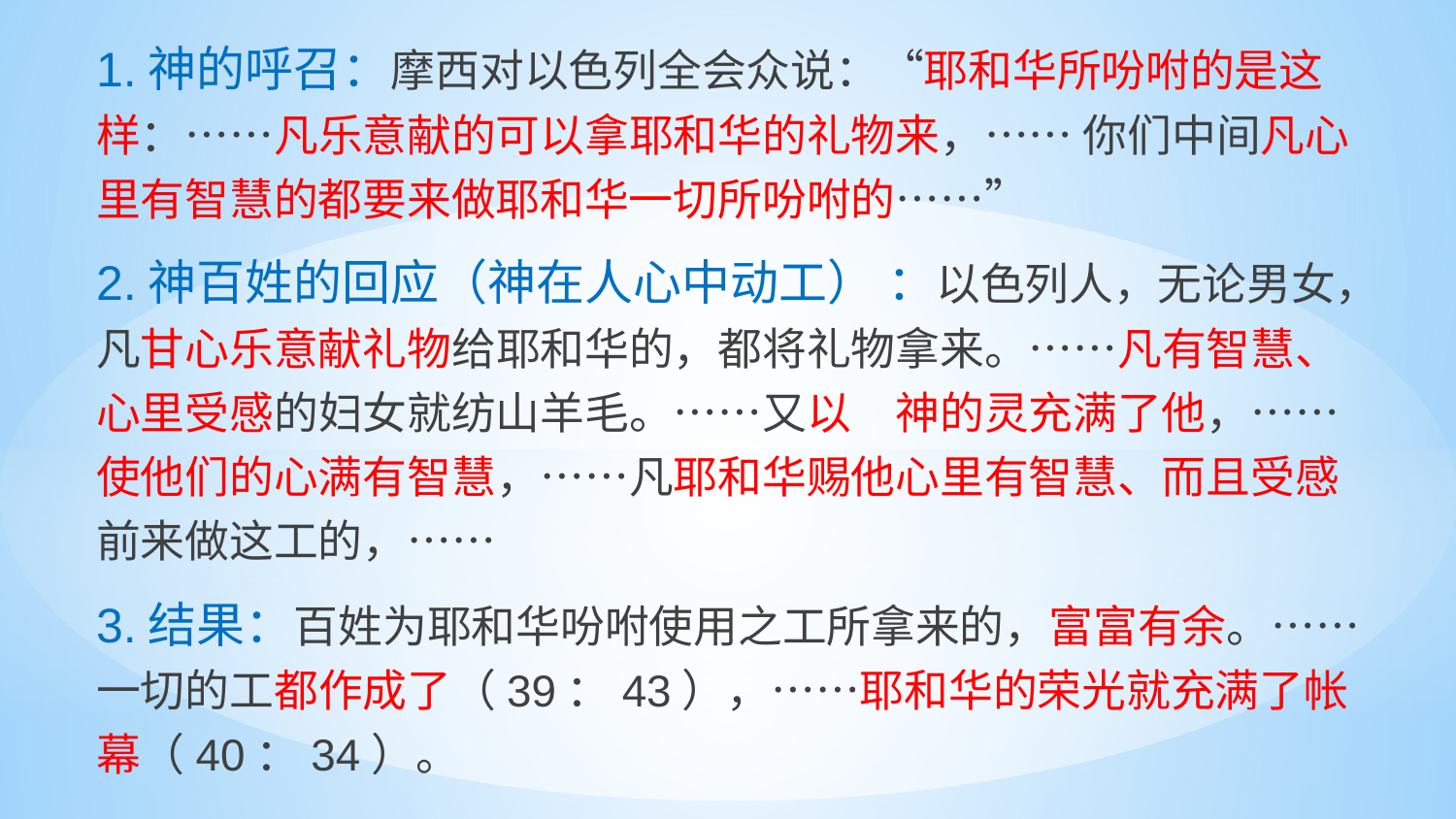

1.神的呼召：摩西对以色列全会众说：“耶和华所吩咐的是这样：……凡乐意献的可以拿耶和华的礼物来，…… 你们中间凡心里有智慧的都要来做耶和华一切所吩咐的……”
2.神百姓的回应（神在人心中动工） ：以色列人，无论男女，凡甘心乐意献礼物给耶和华的，都将礼物拿来。……凡有智慧、心里受感的妇女就纺山羊毛。……又以　神的灵充满了他，……使他们的心满有智慧，……凡耶和华赐他心里有智慧、而且受感前来做这工的，……
3.结果：百姓为耶和华吩咐使用之工所拿来的，富富有余。……一切的工都作成了（39：43），……耶和华的荣光就充满了帐幕（40：34）。